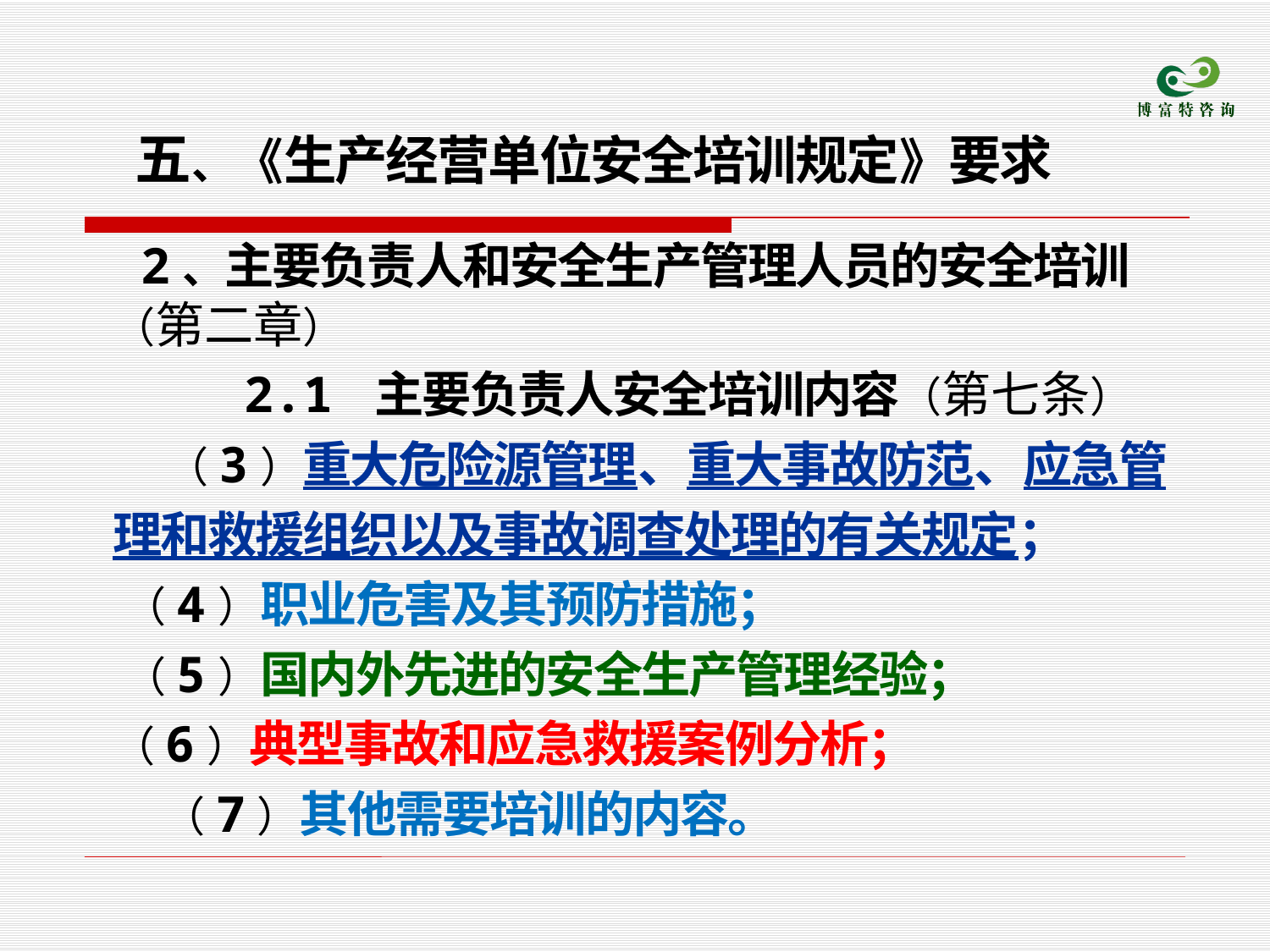

五、《生产经营单位安全培训规定》要求
　      2、主要负责人和安全生产管理人员的安全培训（第二章）
        2.1 主要负责人安全培训内容（第七条）
　　   （3）重大危险源管理、重大事故防范、应急管理和救援组织以及事故调查处理的有关规定；
       （4）职业危害及其预防措施；
       （5）国内外先进的安全生产管理经验；
       （6）典型事故和应急救援案例分析；
　 　 （7）其他需要培训的内容。